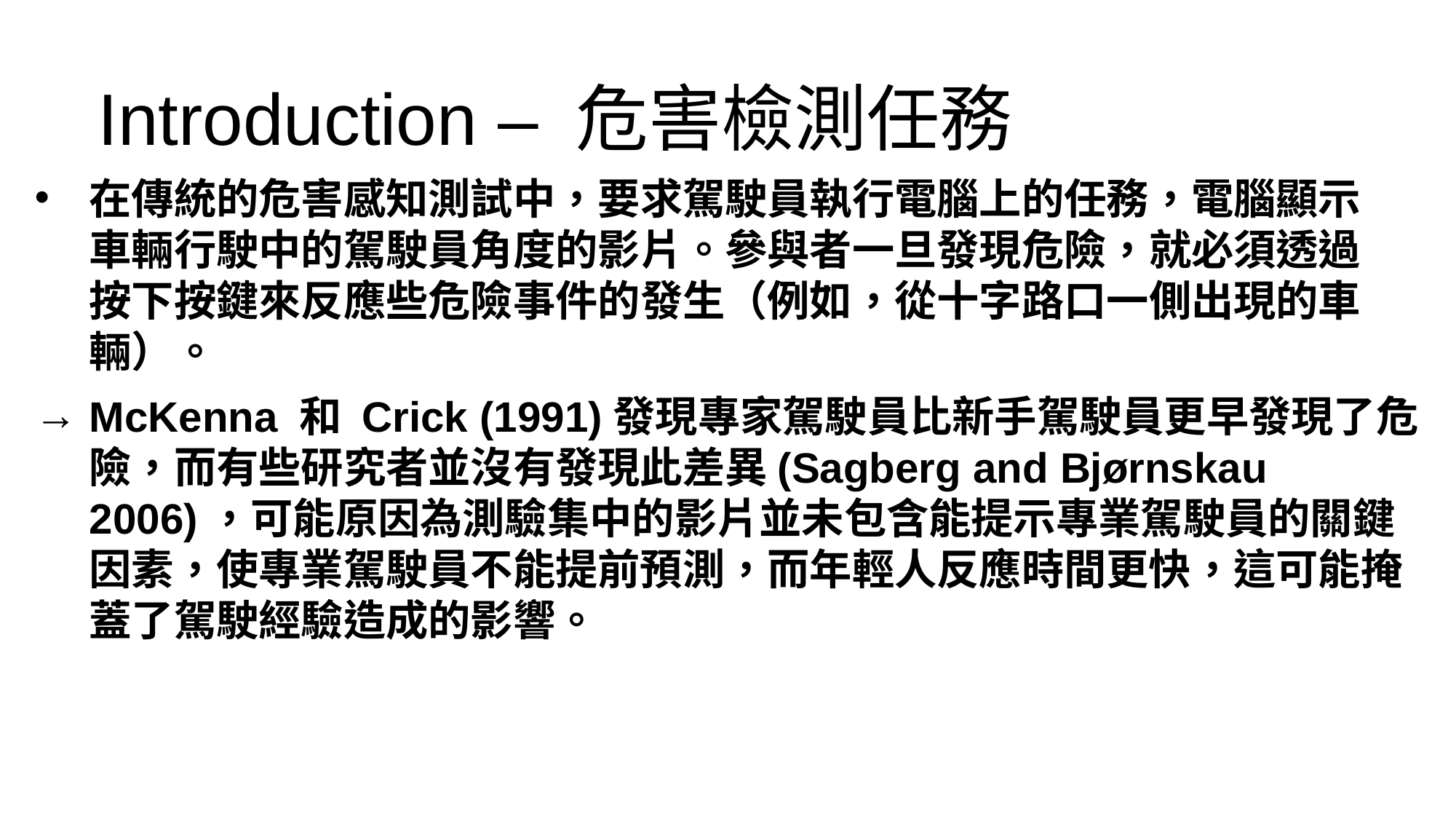

Introduction – 危害檢測任務
在傳統的危害感知測試中，要求駕駛員執行電腦上的任務，電腦顯示車輛行駛中的駕駛員角度的影片。參與者一旦發現危險，就必須透過按下按鍵來反應些危險事件的發生（例如，從十字路口一側出現的車輛）。
McKenna 和 Crick (1991)發現專家駕駛員比新手駕駛員更早發現了危險，而有些研究者並沒有發現此差異(Sagberg and Bjørnskau 2006)，可能原因為測驗集中的影片並未包含能提示專業駕駛員的關鍵因素，使專業駕駛員不能提前預測，而年輕人反應時間更快，這可能掩蓋了駕駛經驗造成的影響。